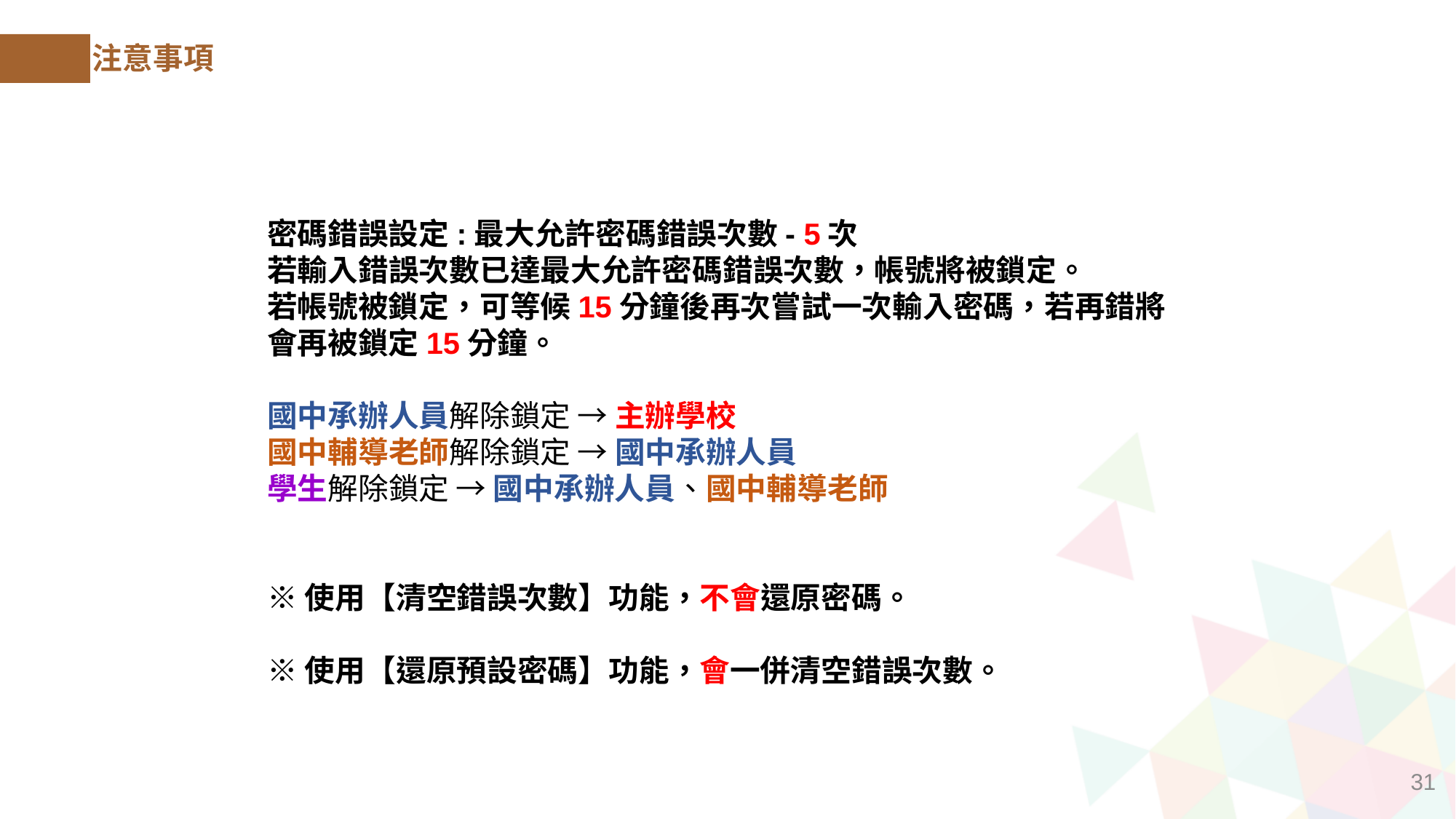

注意事項

密碼錯誤設定:最大允許密碼錯誤次數- 5次
若輸入錯誤次數已達最大允許密碼錯誤次數，帳號將被鎖定。
若帳號被鎖定，可等候15分鐘後再次嘗試一次輸入密碼，若再錯將會再被鎖定15分鐘。

國中承辦人員解除鎖定 → 主辦學校
國中輔導老師解除鎖定 → 國中承辦人員
學生解除鎖定 → 國中承辦人員、國中輔導老師

※使用【清空錯誤次數】功能，不會還原密碼。

※使用【還原預設密碼】功能，會一併清空錯誤次數。
31